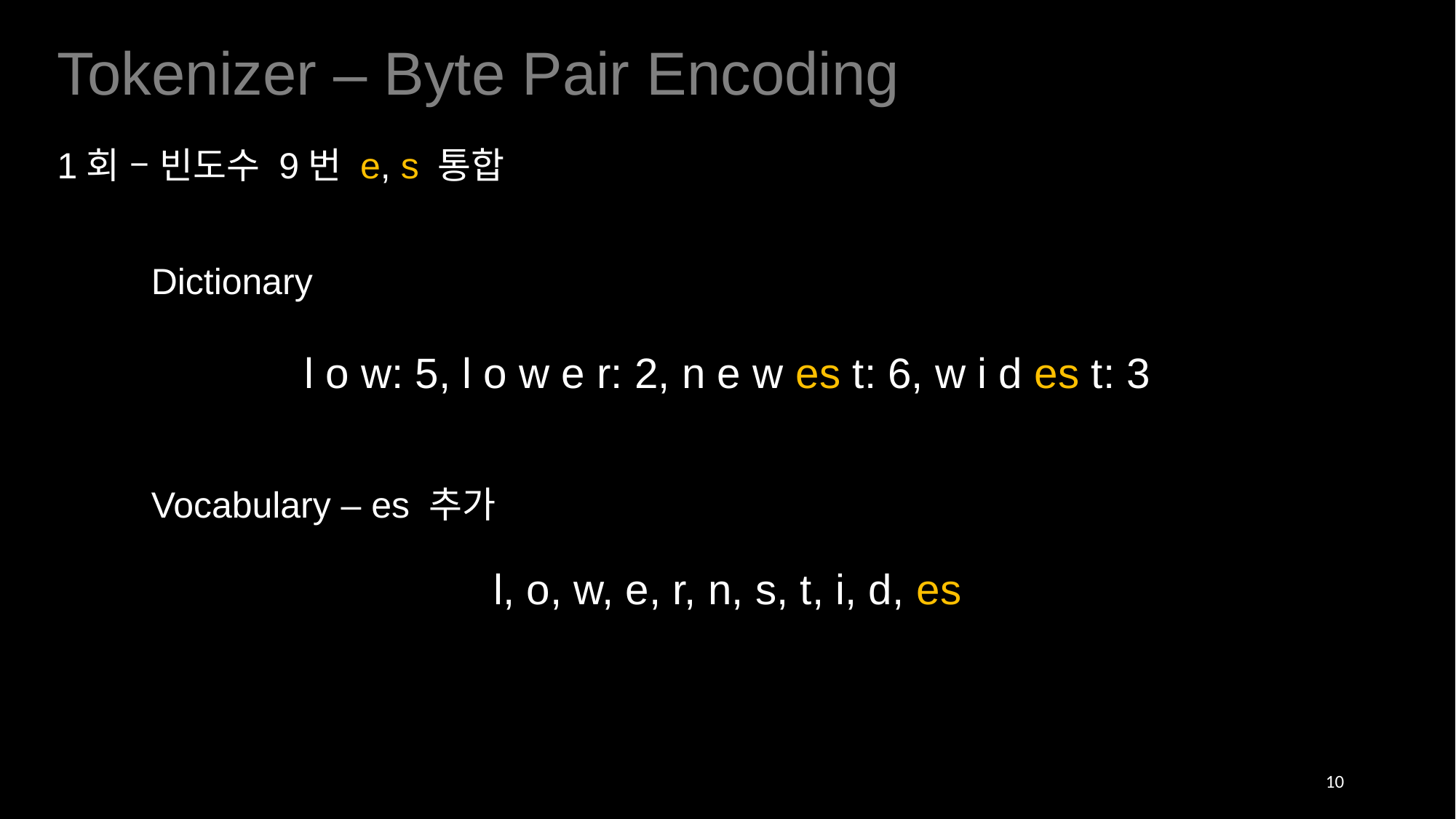

Tokenizer – Byte Pair Encoding
1회 – 빈도수 9번 e, s 통합
Dictionary
l o w: 5, l o w e r: 2, n e w es t: 6, w i d es t: 3
Vocabulary – es 추가
l, o, w, e, r, n, s, t, i, d, es
10